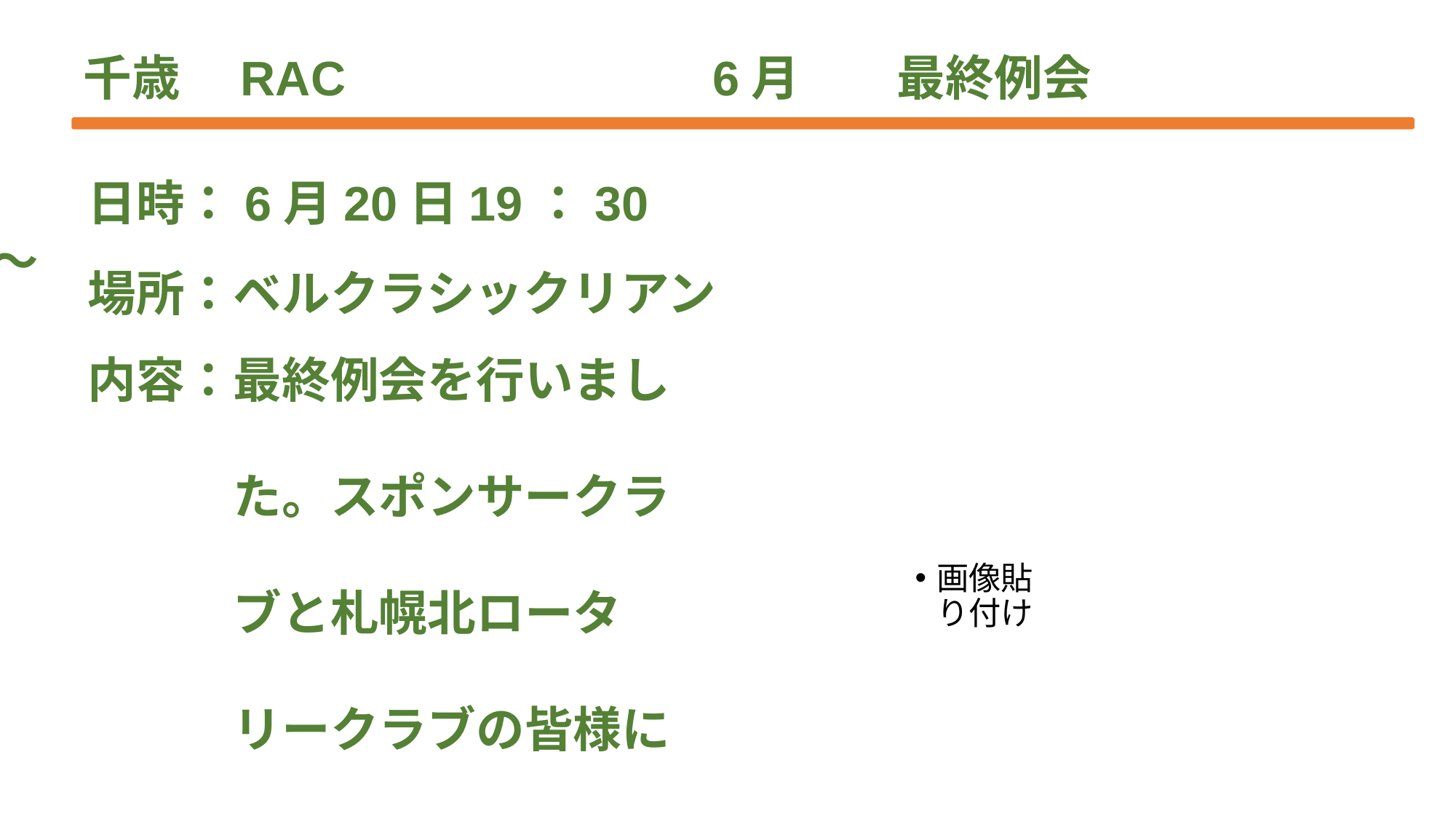

6月　　最終例会
千歳　RAC

　　日時：6月20日19：30～
　　場所：ベルクラシックリアン
　　内容：最終例会を行いまし
　　　　　た。スポンサークラ
　　　　　ブと札幌北ロータ
　　　　　リークラブの皆様に
　　　　　もご出席頂き、今年
　　　　　度活動報告や卒業式
　　　　　を行いました。

画像貼り付け